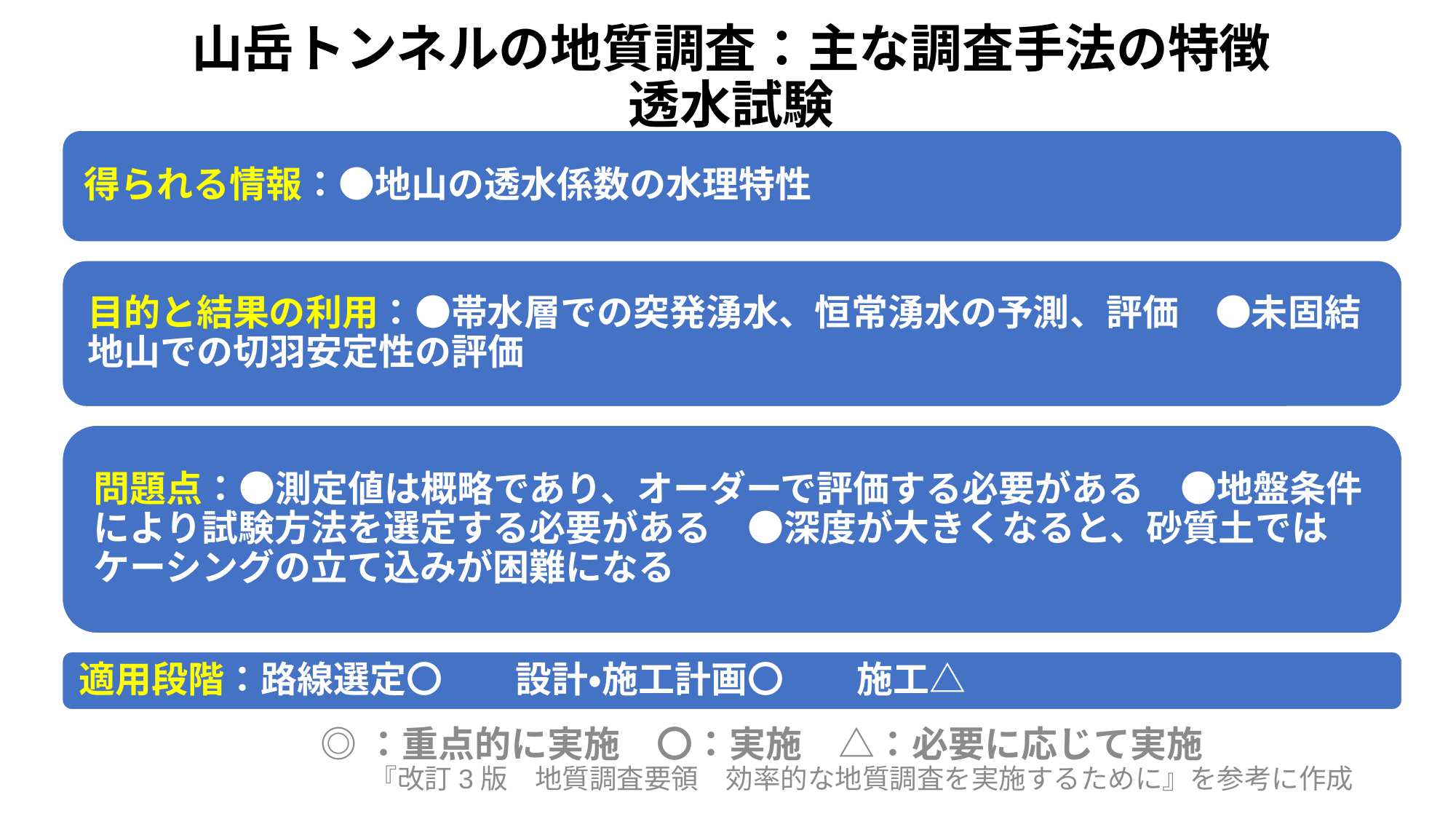

# 山岳トンネルの地質調査：主な調査手法の特徴 透水試験
得られる情報：●地山の透水係数の水理特性
目的と結果の利用：●帯水層での突発湧水、恒常湧水の予測、評価　●未固結地山での切羽安定性の評価
問題点：●測定値は概略であり、オーダーで評価する必要がある　●地盤条件により試験方法を選定する必要がある　●深度が大きくなると、砂質土ではケーシングの立て込みが困難になる
適用段階：路線選定〇　　設計・施工計画〇　　施工△
◎：重点的に実施　〇：実施　△：必要に応じて実施
『改訂3版　地質調査要領　効率的な地質調査を実施するために』を参考に作成